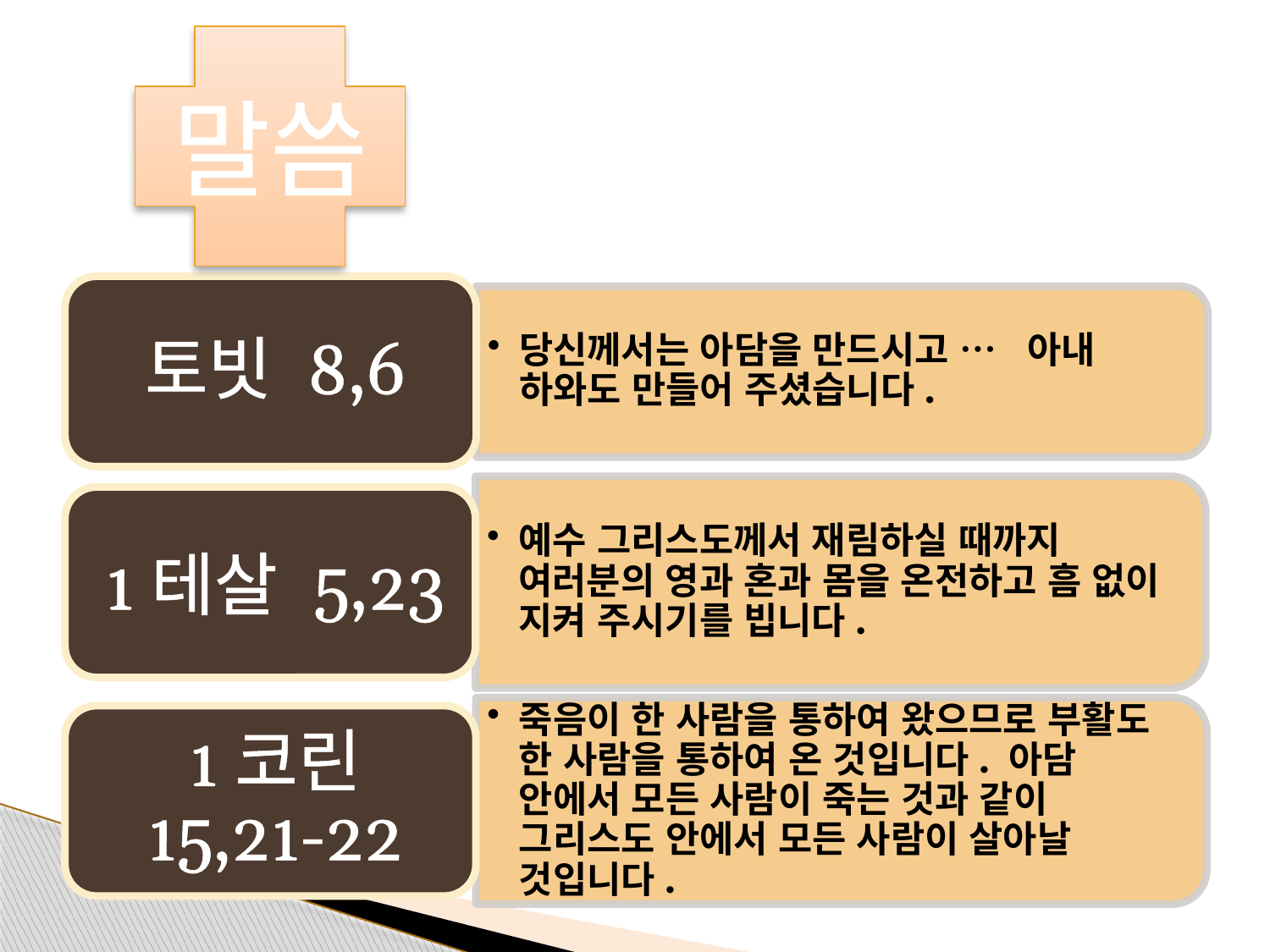

말씀
당신께서는 아담을 만드시고 …   아내 하와도 만들어 주셨습니다.
토빗 8,6
예수 그리스도께서 재림하실 때까지 여러분의 영과 혼과 몸을 온전하고 흠 없이 지켜 주시기를 빕니다.
1테살 5,23
죽음이 한 사람을 통하여 왔으므로 부활도 한 사람을 통하여 온 것입니다. 아담 안에서 모든 사람이 죽는 것과 같이 그리스도 안에서 모든 사람이 살아날 것입니다.
1코린 15,21-22